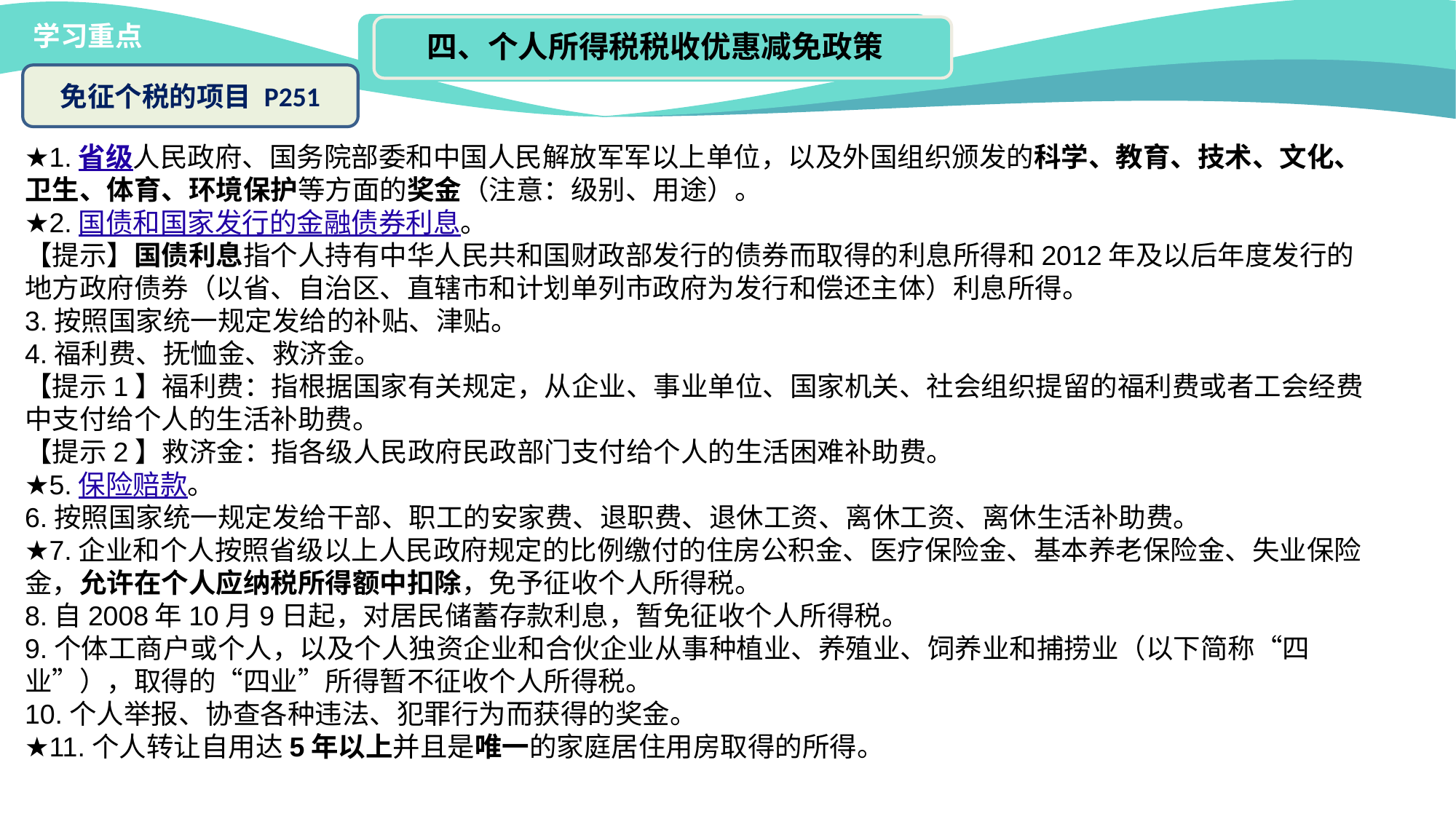

学习重点

四、个人所得税税收优惠减免政策
免征个税的项目 P251
★1.省级人民政府、国务院部委和中国人民解放军军以上单位，以及外国组织颁发的科学、教育、技术、文化、卫生、体育、环境保护等方面的奖金（注意：级别、用途）。
★2.国债和国家发行的金融债券利息。
【提示】国债利息指个人持有中华人民共和国财政部发行的债券而取得的利息所得和2012年及以后年度发行的地方政府债券（以省、自治区、直辖市和计划单列市政府为发行和偿还主体）利息所得。
3.按照国家统一规定发给的补贴、津贴。
4.福利费、抚恤金、救济金。
【提示1】福利费：指根据国家有关规定，从企业、事业单位、国家机关、社会组织提留的福利费或者工会经费中支付给个人的生活补助费。
【提示2】救济金：指各级人民政府民政部门支付给个人的生活困难补助费。
★5.保险赔款。
6.按照国家统一规定发给干部、职工的安家费、退职费、退休工资、离休工资、离休生活补助费。
★7.企业和个人按照省级以上人民政府规定的比例缴付的住房公积金、医疗保险金、基本养老保险金、失业保险金，允许在个人应纳税所得额中扣除，免予征收个人所得税。
8.自2008年10月9日起，对居民储蓄存款利息，暂免征收个人所得税。
9.个体工商户或个人，以及个人独资企业和合伙企业从事种植业、养殖业、饲养业和捕捞业（以下简称“四业”），取得的“四业”所得暂不征收个人所得税。
10.个人举报、协查各种违法、犯罪行为而获得的奖金。
★11.个人转让自用达5年以上并且是唯一的家庭居住用房取得的所得。